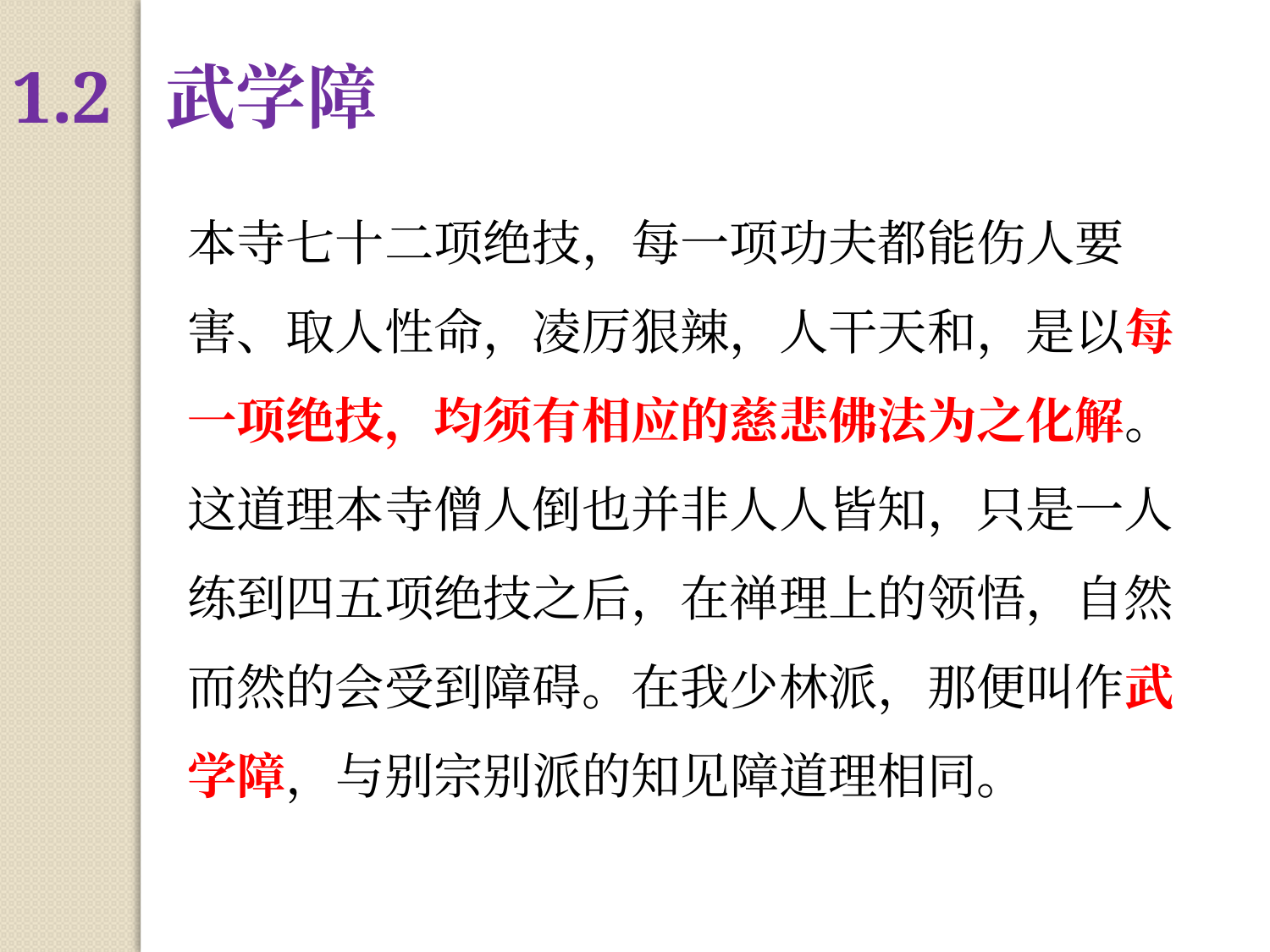

1.2  武学障
本寺七十二项绝技，每一项功夫都能伤人要害、取人性命，凌厉狠辣，人干天和，是以每一项绝技，均须有相应的慈悲佛法为之化解。这道理本寺僧人倒也并非人人皆知，只是一人练到四五项绝技之后，在禅理上的领悟，自然而然的会受到障碍。在我少林派，那便叫作武学障，与别宗别派的知见障道理相同。